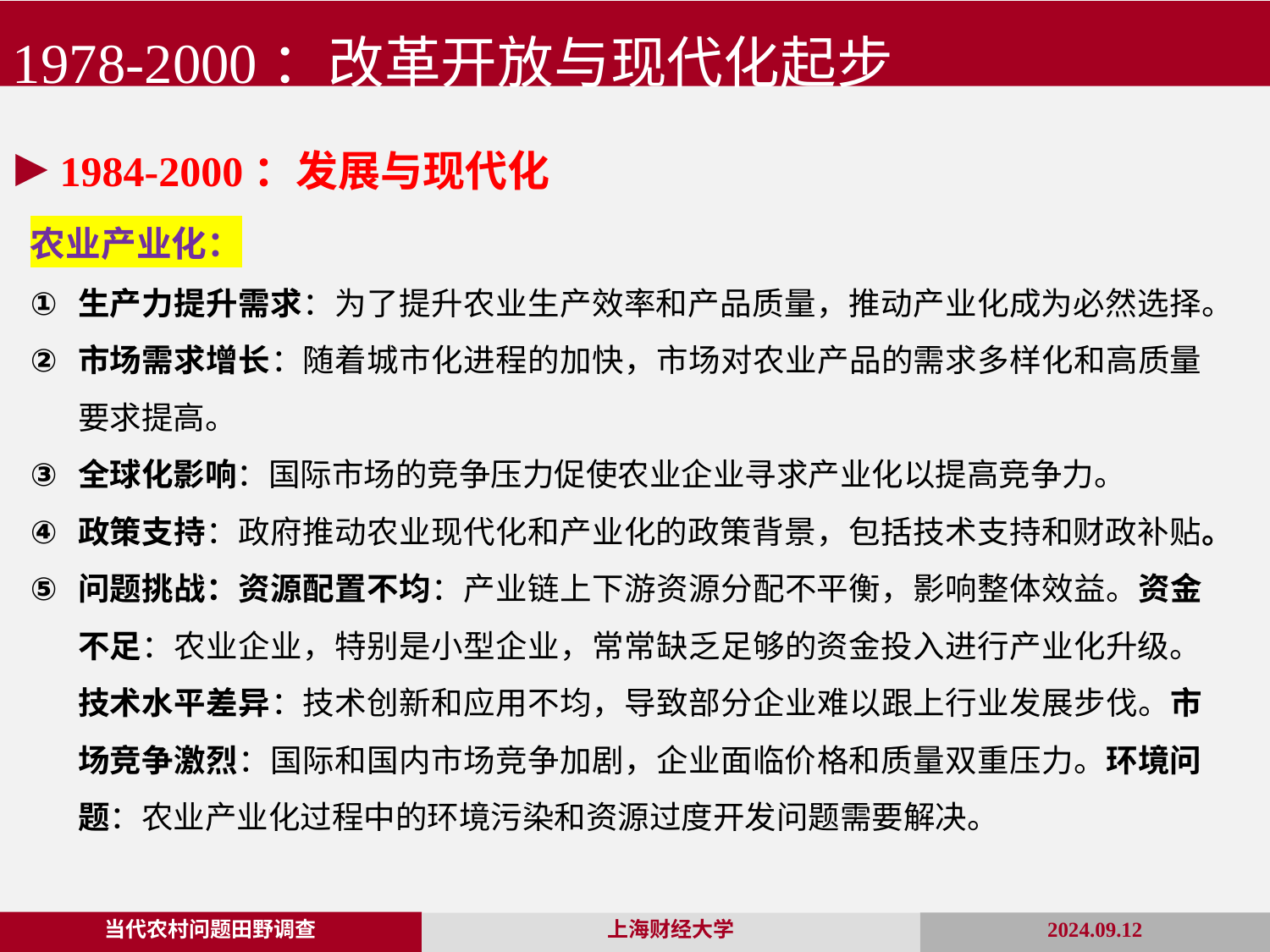

1978-2000：改革开放与现代化起步
1984-2000：发展与现代化
农业产业化：
生产力提升需求：为了提升农业生产效率和产品质量，推动产业化成为必然选择。
市场需求增长：随着城市化进程的加快，市场对农业产品的需求多样化和高质量要求提高。
全球化影响：国际市场的竞争压力促使农业企业寻求产业化以提高竞争力。
政策支持：政府推动农业现代化和产业化的政策背景，包括技术支持和财政补贴。
问题挑战：资源配置不均：产业链上下游资源分配不平衡，影响整体效益。资金不足：农业企业，特别是小型企业，常常缺乏足够的资金投入进行产业化升级。技术水平差异：技术创新和应用不均，导致部分企业难以跟上行业发展步伐。市场竞争激烈：国际和国内市场竞争加剧，企业面临价格和质量双重压力。环境问题：农业产业化过程中的环境污染和资源过度开发问题需要解决。
当代农村问题田野调查
2024.09.12
上海财经大学